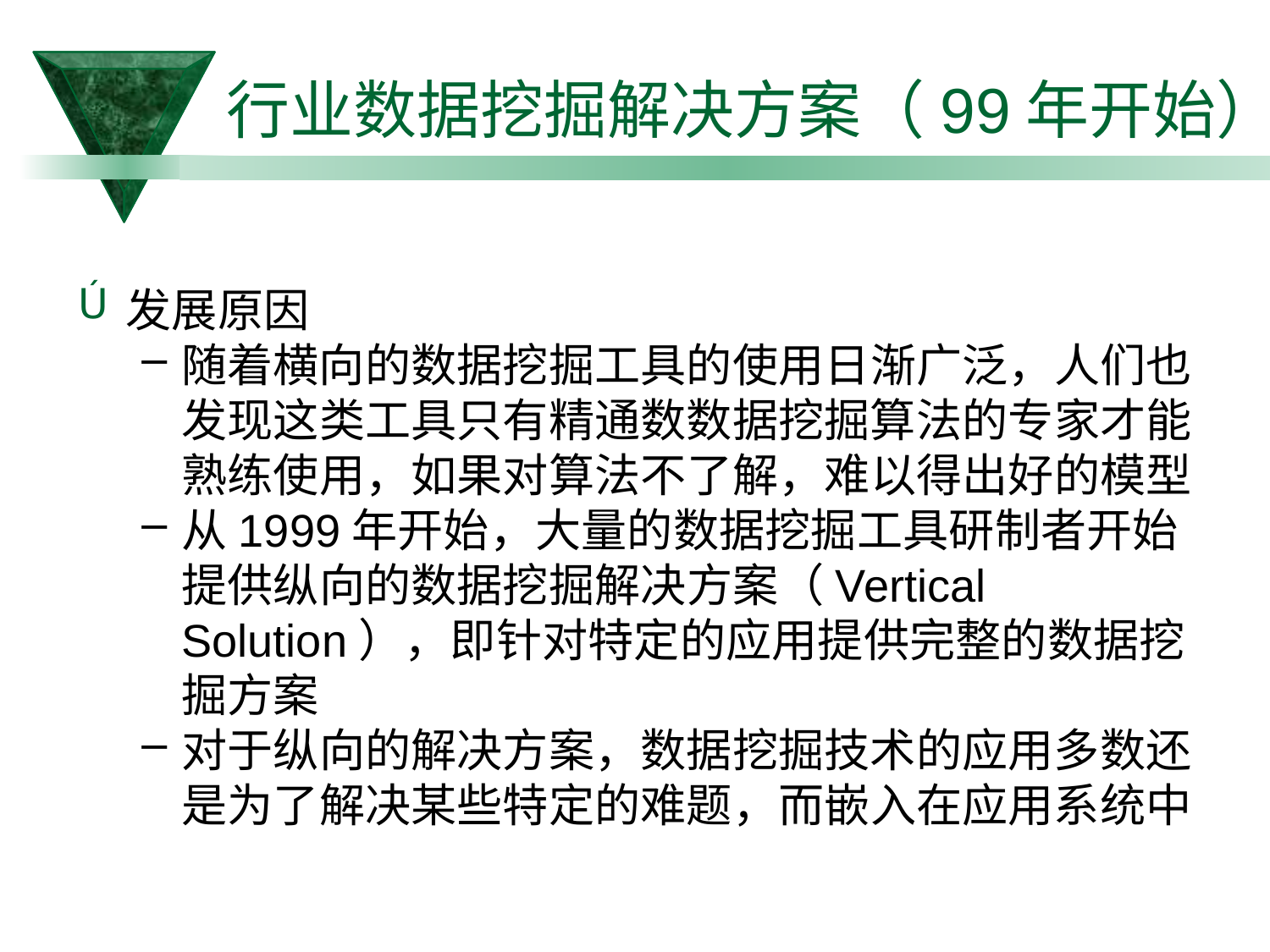

行业数据挖掘解决方案（99年开始）

发展原因
随着横向的数据挖掘工具的使用日渐广泛，人们也发现这类工具只有精通数数据挖掘算法的专家才能熟练使用，如果对算法不了解，难以得出好的模型
从1999年开始，大量的数据挖掘工具研制者开始提供纵向的数据挖掘解决方案（Vertical Solution），即针对特定的应用提供完整的数据挖掘方案
对于纵向的解决方案，数据挖掘技术的应用多数还是为了解决某些特定的难题，而嵌入在应用系统中